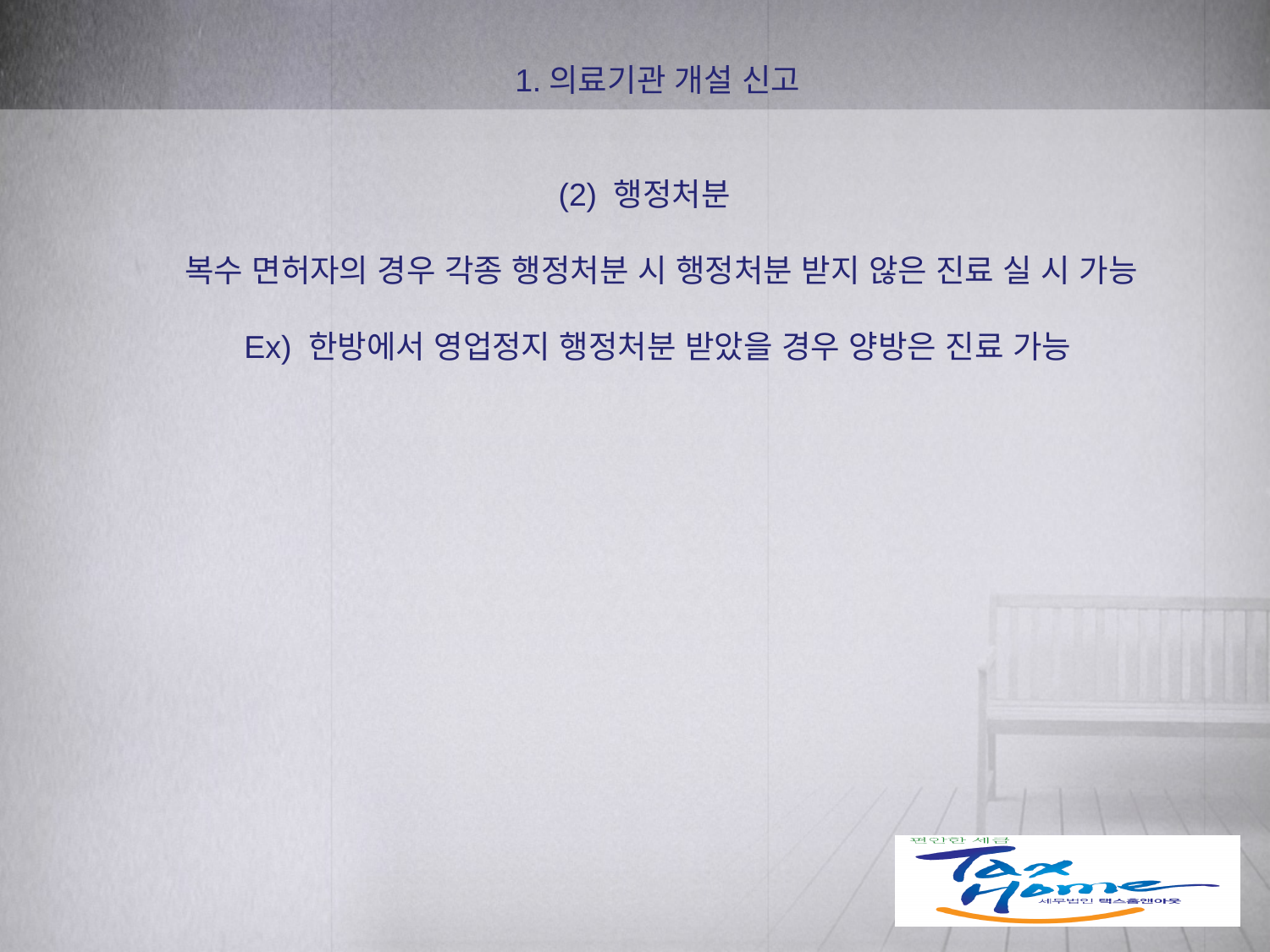

1.의료기관 개설 신고

 (2) 행정처분

    복수 면허자의 경우 각종 행정처분 시 행정처분 받지 않은 진료 실 시 가능

    Ex) 한방에서 영업정지 행정처분 받았을 경우 양방은 진료 가능